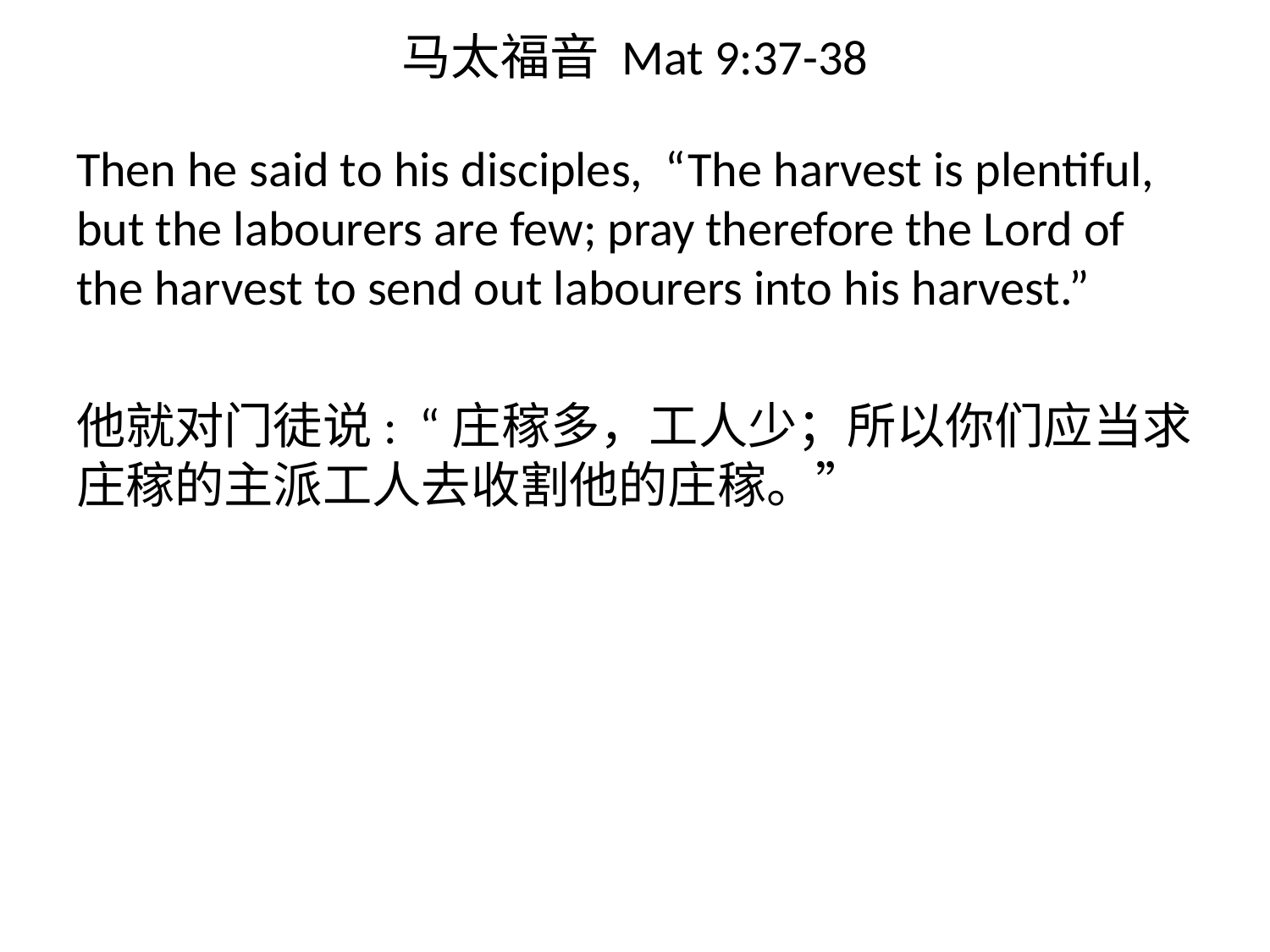

# 马太福音 Mat 9:37-38
Then he said to his disciples,  “The harvest is plentiful, but the labourers are few; pray therefore the Lord of the harvest to send out labourers into his harvest.”

他就对门徒说:  “庄稼多，工人少；所以你们应当求庄稼的主派工人去收割他的庄稼。”